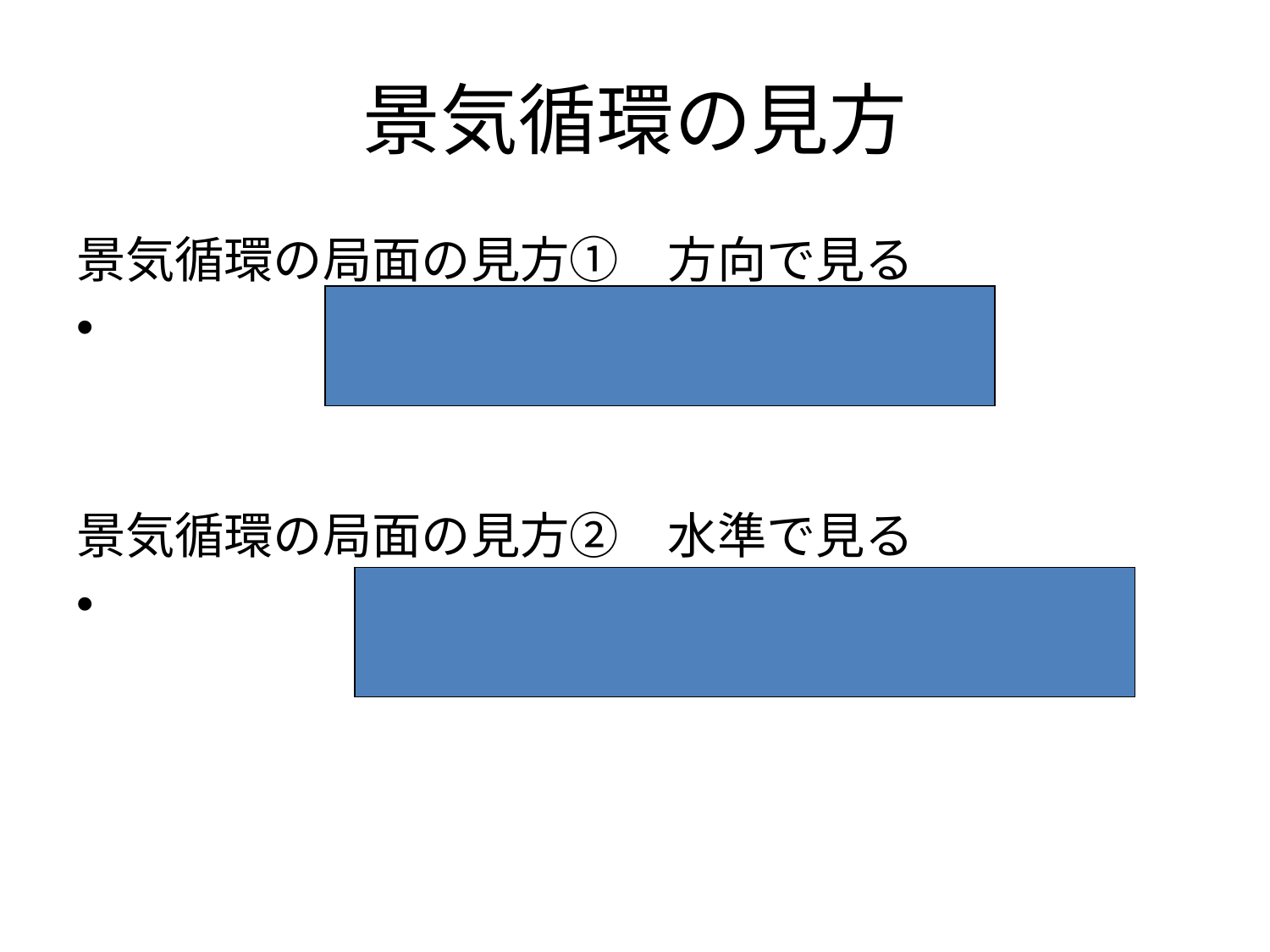

# 景気循環の見方
景気循環の局面の見方①　方向で見る
		（拡大局面）　（後退局面）

景気循環の局面の見方②　水準で見る
		（　　好況　　）（　　不況　　）